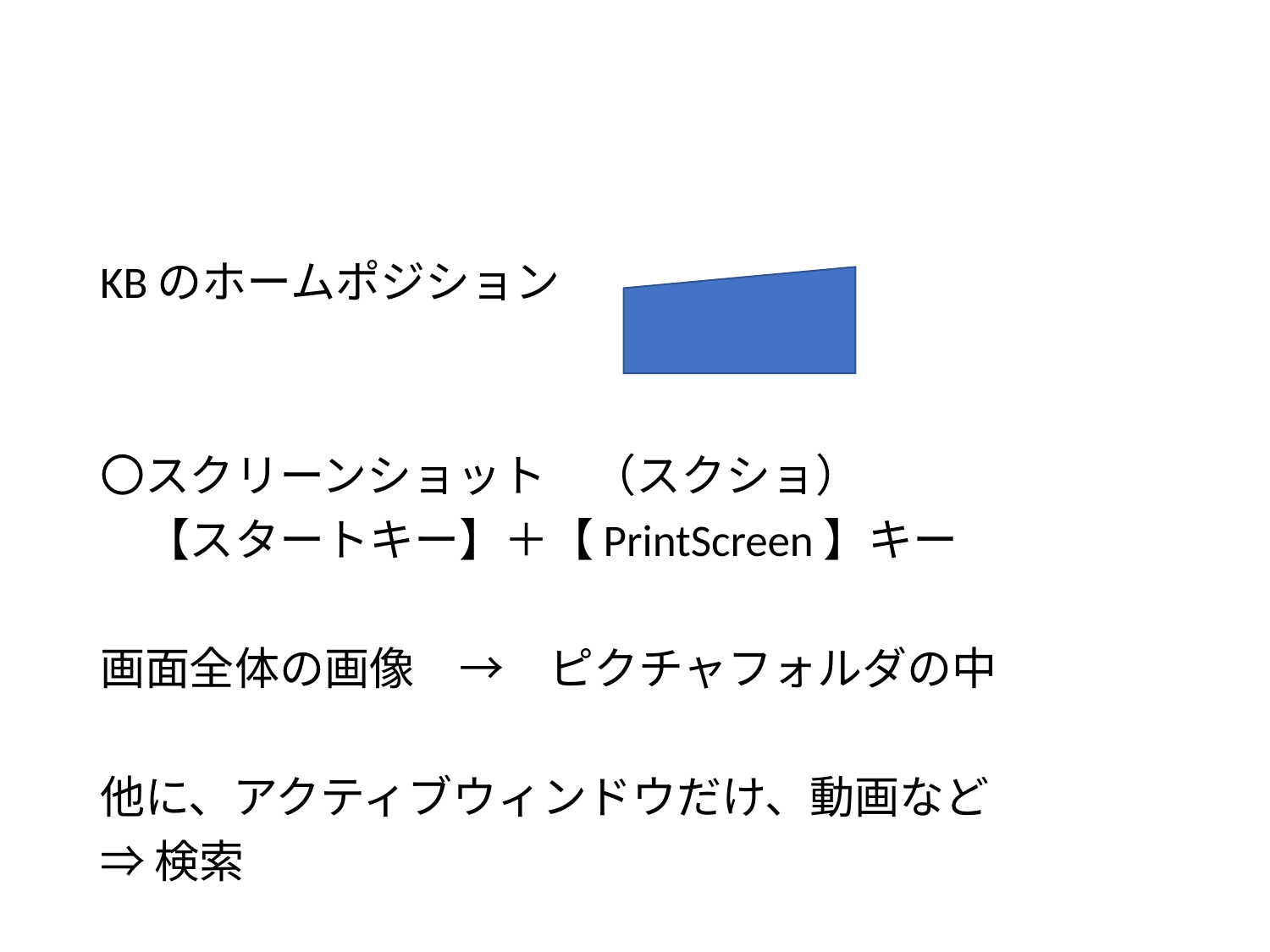

#
KBのホームポジション

〇スクリーンショット　（スクショ）
　【スタートキー】＋【PrintScreen】キー

画面全体の画像　→　ピクチャフォルダの中

他に、アクティブウィンドウだけ、動画など
⇒検索